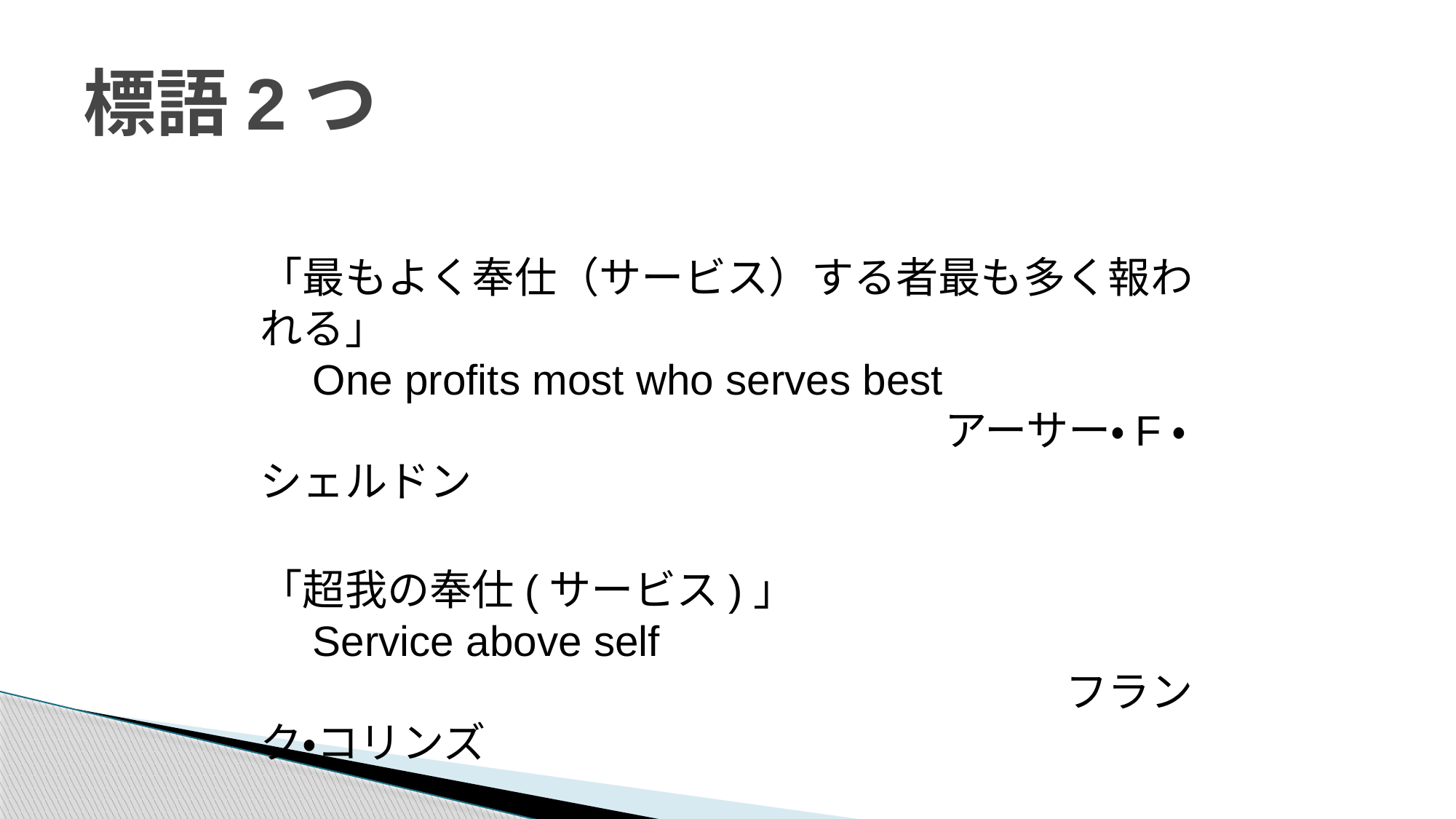

# 標語2つ
「最もよく奉仕（サービス）する者最も多く報われる」
　One profits most who serves best
		　　　　　　　　　　　アーサー・F・シェルドン
「超我の奉仕(サービス)」
　Service above self
　　　　　　　　　　　　　　　　　　　フランク・コリンズ